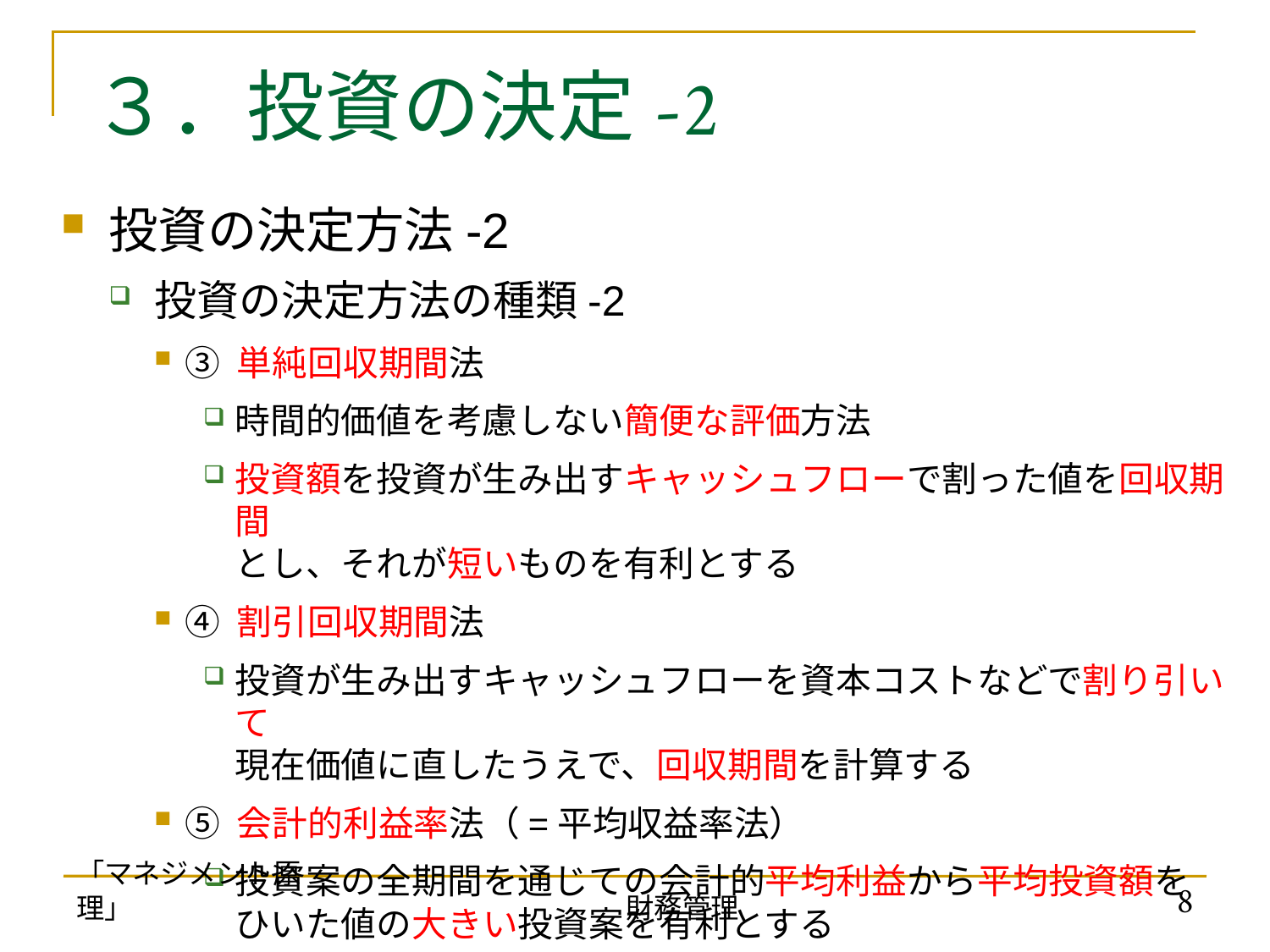

# ３．投資の決定-2
投資の決定方法-2
投資の決定方法の種類-2
③ 単純回収期間法
時間的価値を考慮しない簡便な評価方法
投資額を投資が生み出すキャッシュフローで割った値を回収期間
とし、それが短いものを有利とする
④ 割引回収期間法
投資が生み出すキャッシュフローを資本コストなどで割り引いて
現在価値に直したうえで、回収期間を計算する
⑤ 会計的利益率法（=平均収益率法）
投資案の全期間を通じての会計的平均利益から平均投資額を
ひいた値の大きい投資案を有利とする
「マネジメント原理」
8
財務管理